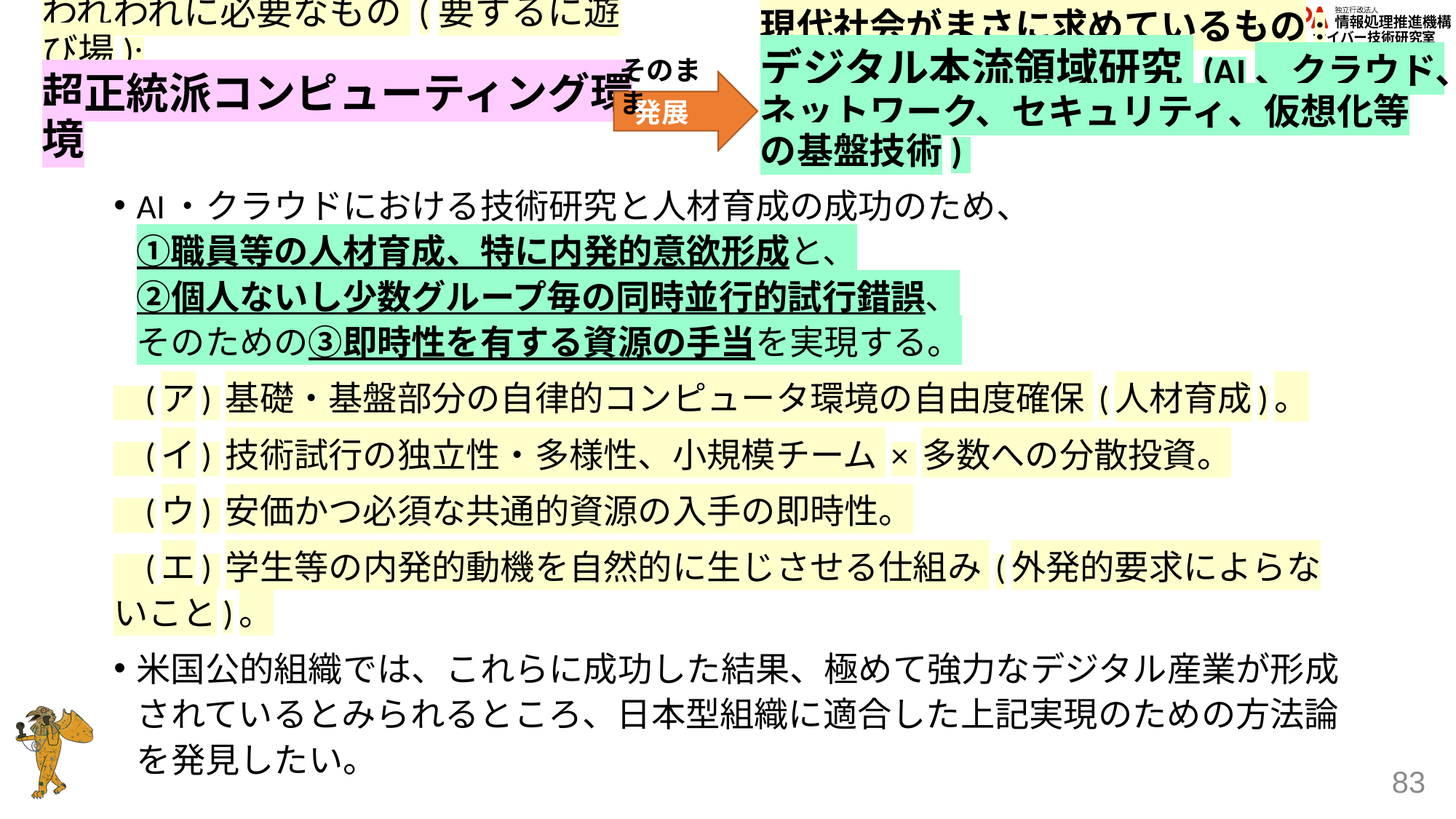

現代社会がまさに求めているもの:
デジタル本流領域研究 (AI、クラウド、ネットワーク、セキュリティ、仮想化等の基盤技術)
# われわれに必要なもの (要するに遊び場): 超正統派コンピューティング環境
そのまま

発展
AI・クラウドにおける技術研究と人材育成の成功のため、
①職員等の人材育成、特に内発的意欲形成と、
②個人ないし少数グループ毎の同時並行的試行錯誤、
そのための③即時性を有する資源の手当を実現する。
    (ア) 基礎・基盤部分の自律的コンピュータ環境の自由度確保 (人材育成)。
    (イ) 技術試行の独立性・多様性、小規模チーム × 多数への分散投資。
    (ウ) 安価かつ必須な共通的資源の入手の即時性。
    (エ) 学生等の内発的動機を自然的に生じさせる仕組み (外発的要求によらないこと)。
米国公的組織では、これらに成功した結果、極めて強力なデジタル産業が形成されているとみられるところ、日本型組織に適合した上記実現のための方法論を発見したい。
83